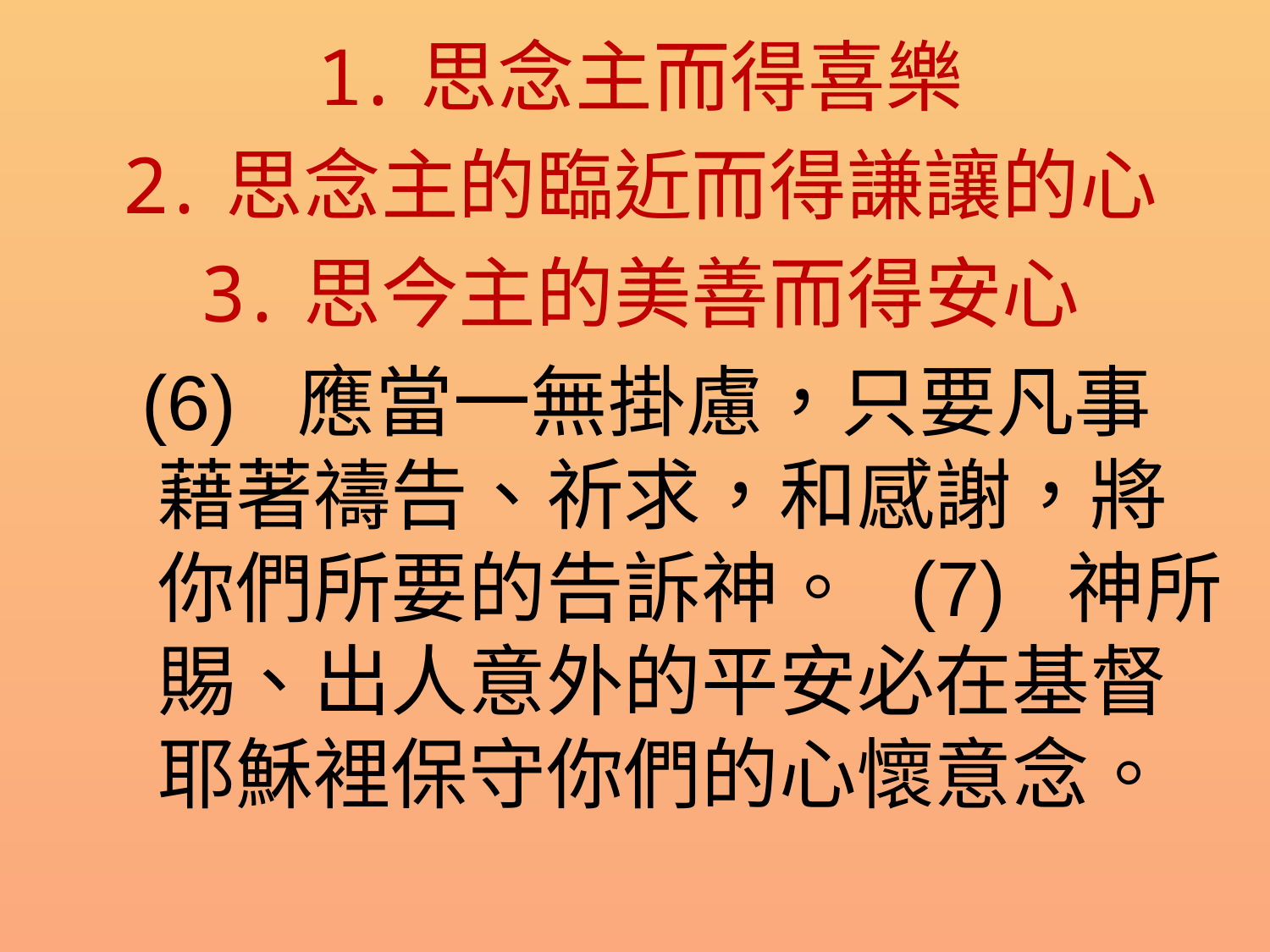

思念主而得喜樂
思念主的臨近而得謙讓的心
思今主的美善而得安心
    (6)  應當一無掛慮，只要凡事藉著禱告、祈求，和感謝，將你們所要的告訴神。  (7)  神所賜、出人意外的平安必在基督耶穌裡保守你們的心懷意念。